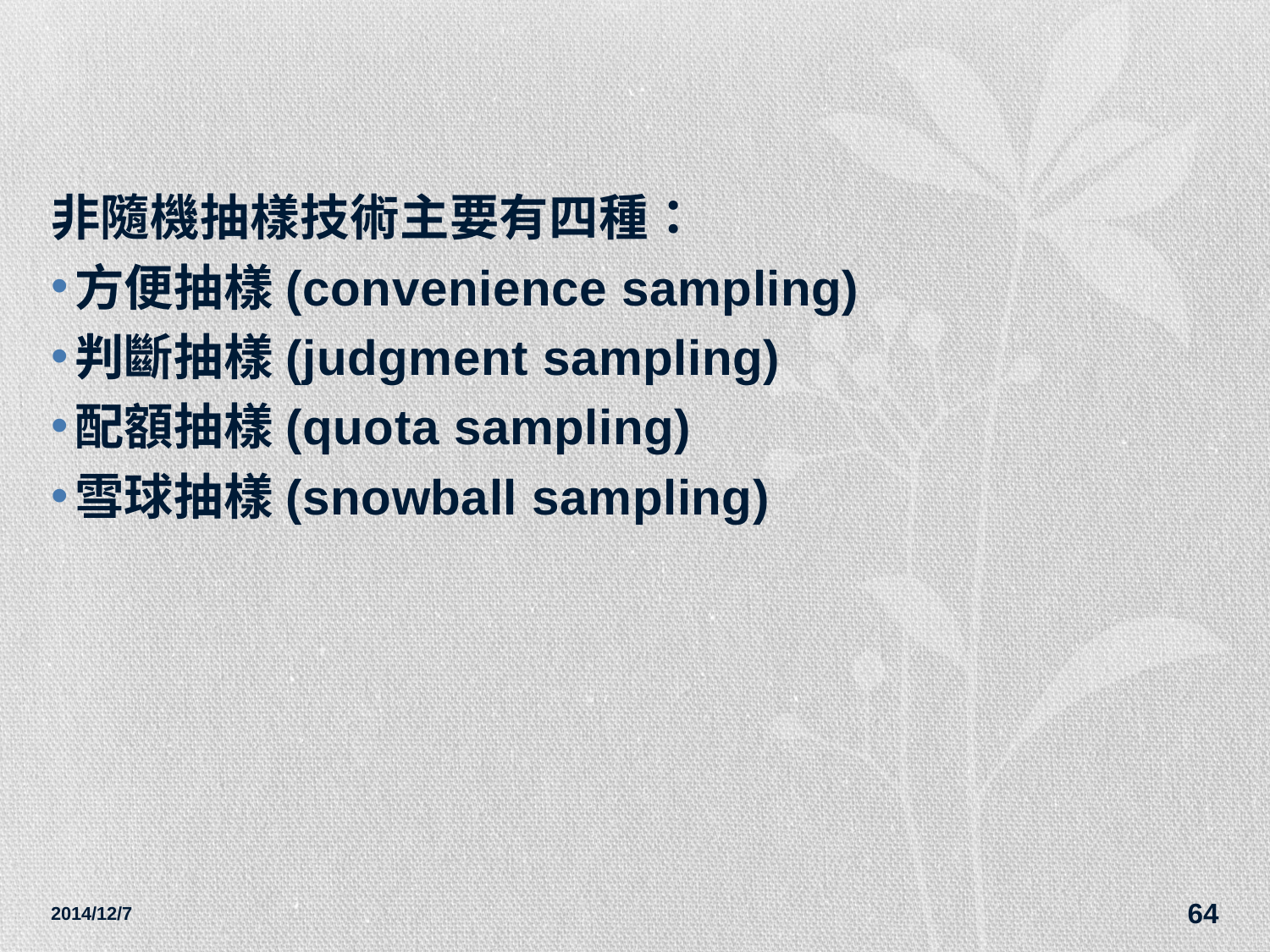

#
非隨機抽樣技術主要有四種：
方便抽樣(convenience sampling)
判斷抽樣(judgment sampling)
配額抽樣(quota sampling)
雪球抽樣(snowball sampling)
2014/12/7
64